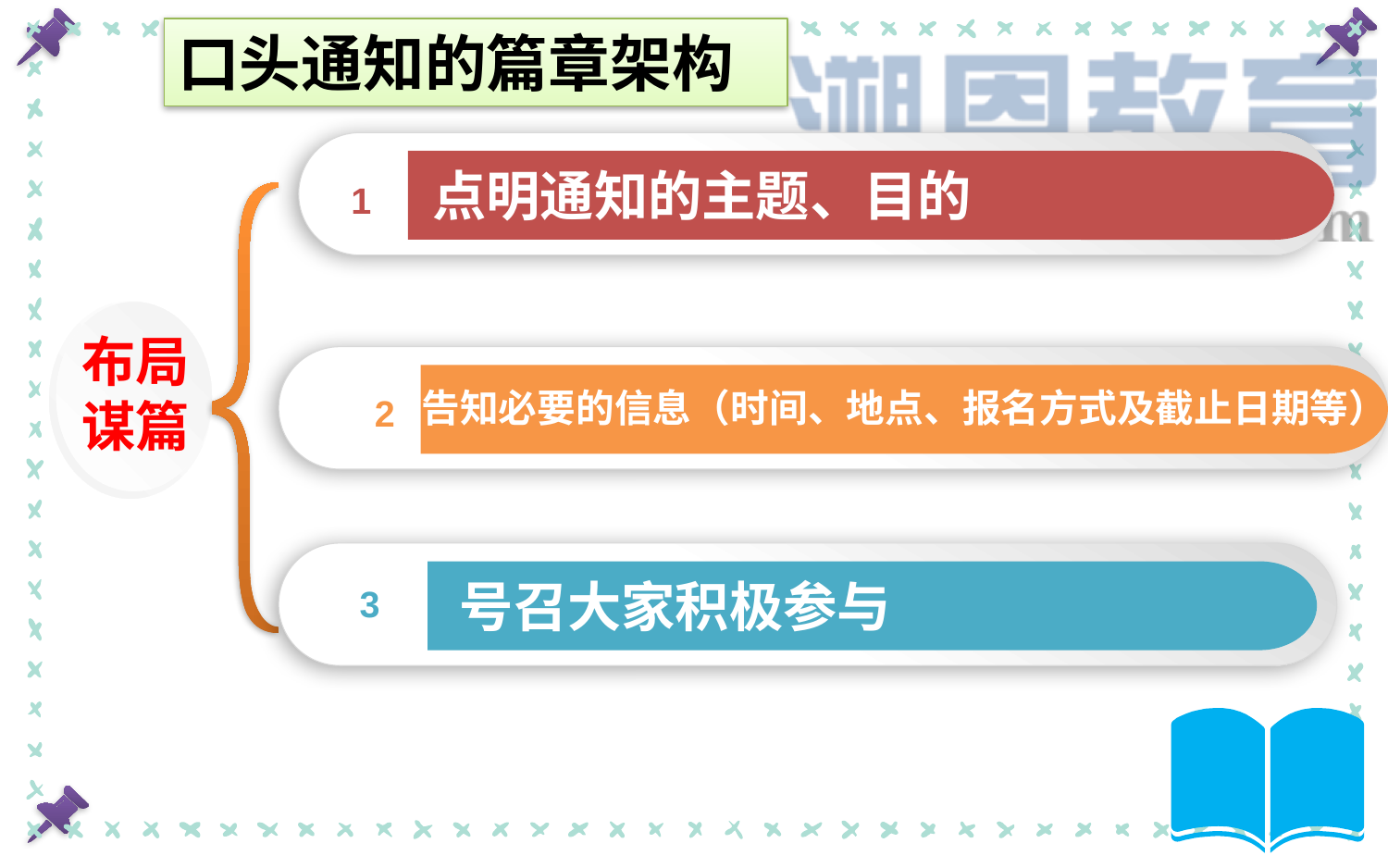

口头通知的篇章架构

1
点明通知的主题、目的

布局谋篇

2
告知必要的信息（时间、地点、报名方式及截止日期等）

3
号召大家积极参与